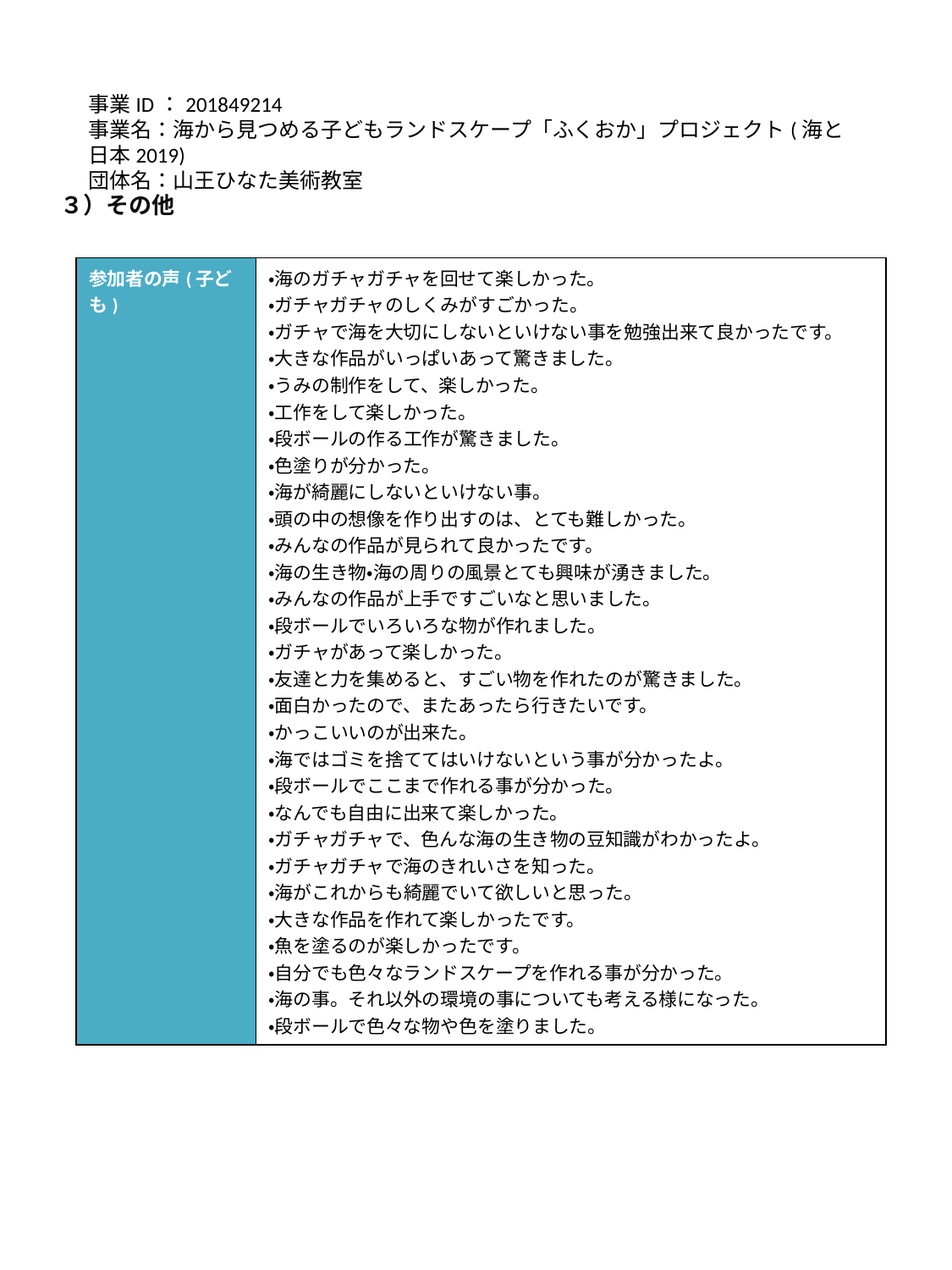

事業ID：201849214
事業名：海から見つめる子どもランドスケープ「ふくおか」プロジェクト(海と日本2019)
団体名：山王ひなた美術教室
３）その他
| 参加者の声(子ども) | ・海のガチャガチャを回せて楽しかった。 ・ガチャガチャのしくみがすごかった。 ・ガチャで海を大切にしないといけない事を勉強出来て良かったです。 ・大きな作品がいっぱいあって驚きました。 ・うみの制作をして、楽しかった。 ・工作をして楽しかった。 ・段ボールの作る工作が驚きました。 ・色塗りが分かった。 ・海が綺麗にしないといけない事。 ・頭の中の想像を作り出すのは、とても難しかった。 ・みんなの作品が見られて良かったです。 ・海の生き物・海の周りの風景とても興味が湧きました。 ・みんなの作品が上手ですごいなと思いました。 ・段ボールでいろいろな物が作れました。 ・ガチャがあって楽しかった。 ・友達と力を集めると、すごい物を作れたのが驚きました。 ・面白かったので、またあったら行きたいです。 ・かっこいいのが出来た。 ・海ではゴミを捨ててはいけないという事が分かったよ。 ・段ボールでここまで作れる事が分かった。 ・なんでも自由に出来て楽しかった。 ・ガチャガチャで、色んな海の生き物の豆知識がわかったよ。 ・ガチャガチャで海のきれいさを知った。 ・海がこれからも綺麗でいて欲しいと思った。 ・大きな作品を作れて楽しかったです。 ・魚を塗るのが楽しかったです。 ・自分でも色々なランドスケープを作れる事が分かった。 ・海の事。それ以外の環境の事についても考える様になった。 ・段ボールで色々な物や色を塗りました。 |
| --- | --- |